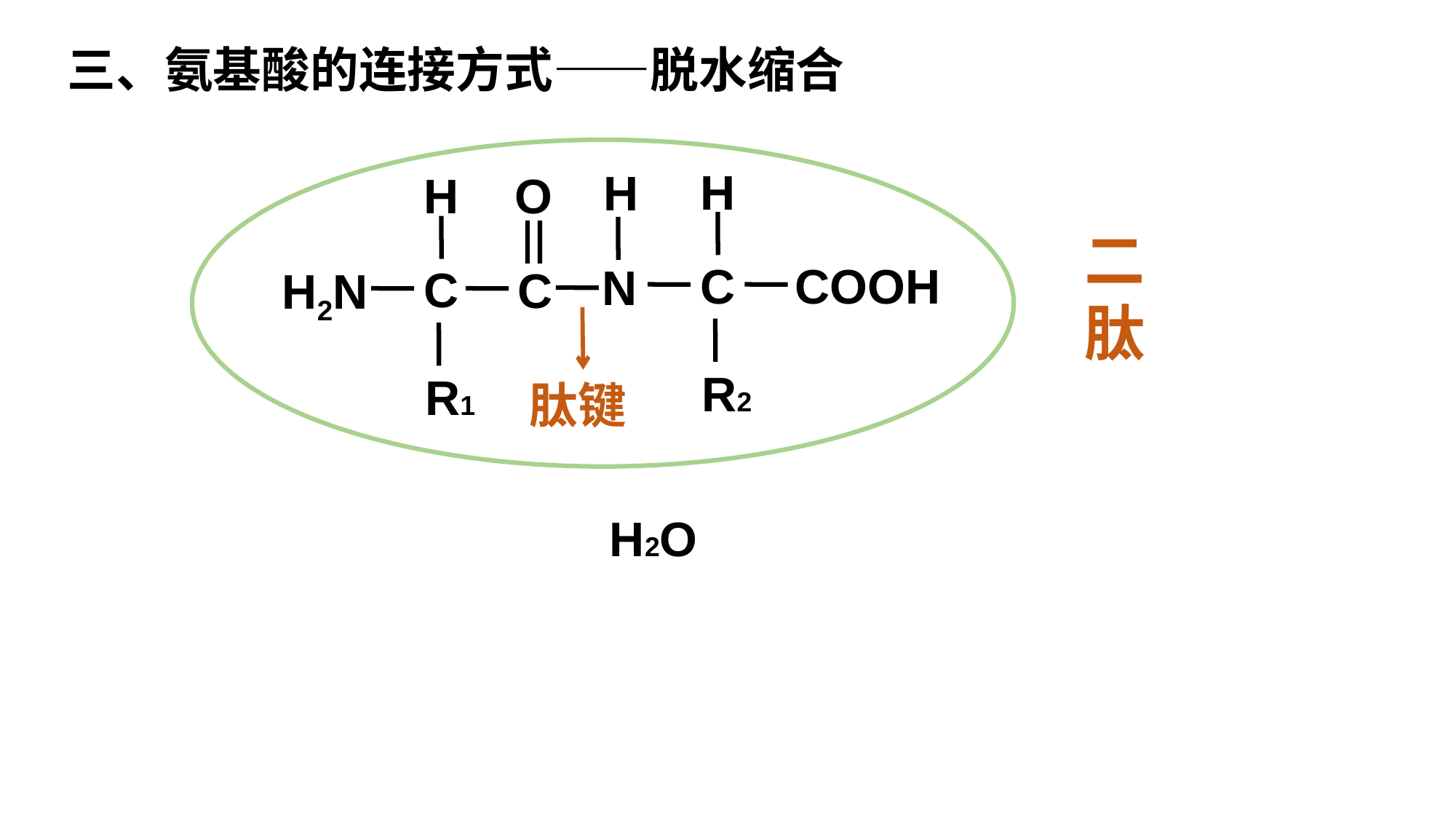

三、氨基酸的连接方式——脱水缩合

H
H

C
COOH
N

R2
H
O

二肽

C
   H2N
C

R1
肽键
H2O